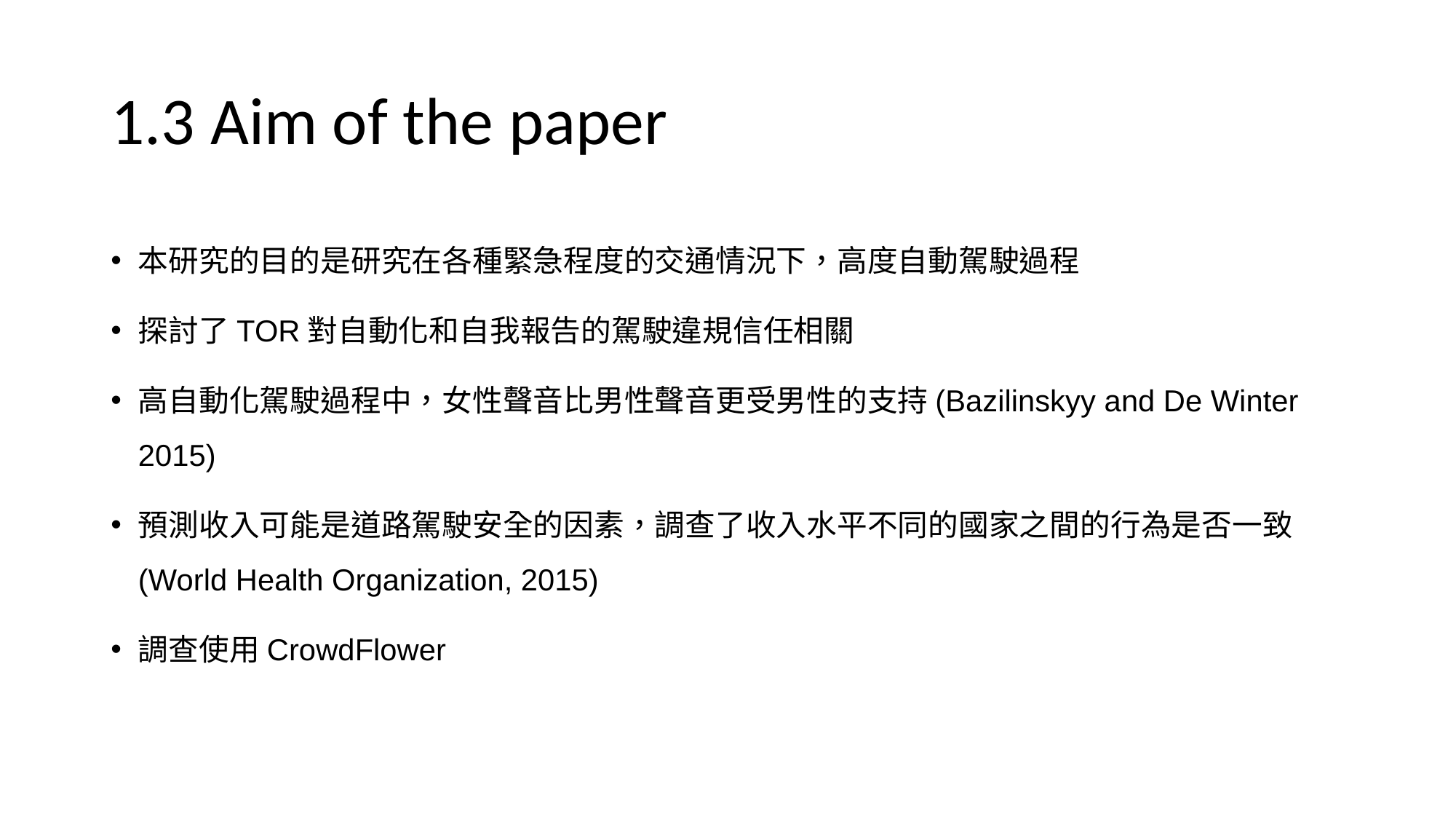

# 1.3 Aim of the paper
本研究的目的是研究在各種緊急程度的交通情況下，高度自動駕駛過程
探討了TOR對自動化和自我報告的駕駛違規信任相關
高自動化駕駛過程中，女性聲音比男性聲音更受男性的支持(Bazilinskyy and De Winter 2015)
預測收入可能是道路駕駛安全的因素，調查了收入水平不同的國家之間的行為是否一致(World Health Organization, 2015)
調查使用CrowdFlower